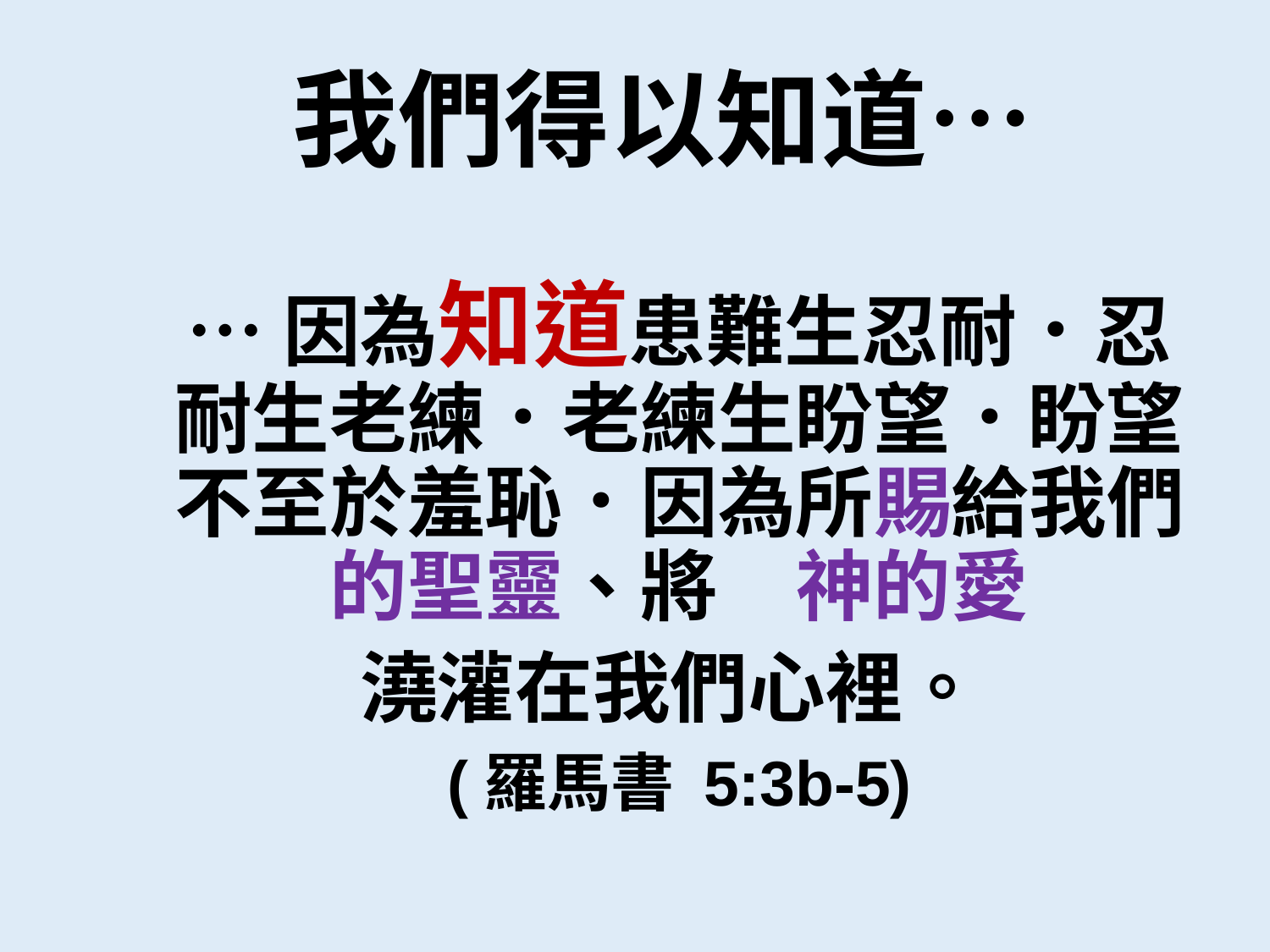

# 我們得以知道…
…因為知道患難生忍耐．忍耐生老練．老練生盼望．盼望不至於羞恥．因為所賜給我們的聖靈、將　神的愛
澆灌在我們心裡。
(羅馬書 5:3b-5)